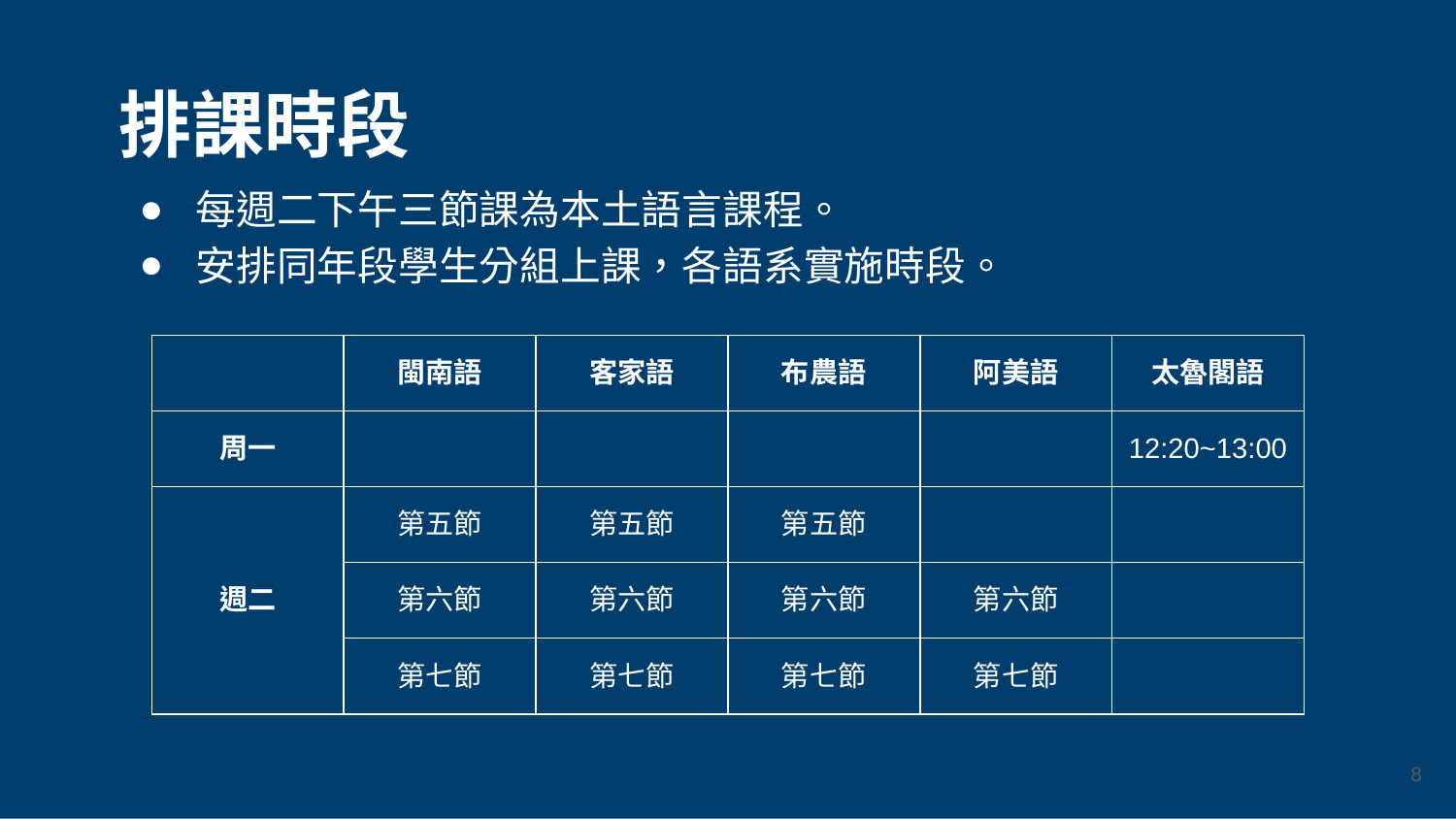

# 排課時段
每週二下午三節課為本土語言課程。
安排同年段學生分組上課，各語系實施時段。
|  | 閩南語 | 客家語 | 布農語 | 阿美語 | 太魯閣語 |
| --- | --- | --- | --- | --- | --- |
| 周一 |  |  |  |  | 12:20~13:00 |
| 週二 | 第五節 | 第五節 | 第五節 |  |  |
|  | 第六節 | 第六節 | 第六節 | 第六節 |  |
|  | 第七節 | 第七節 | 第七節 | 第七節 |  |

8